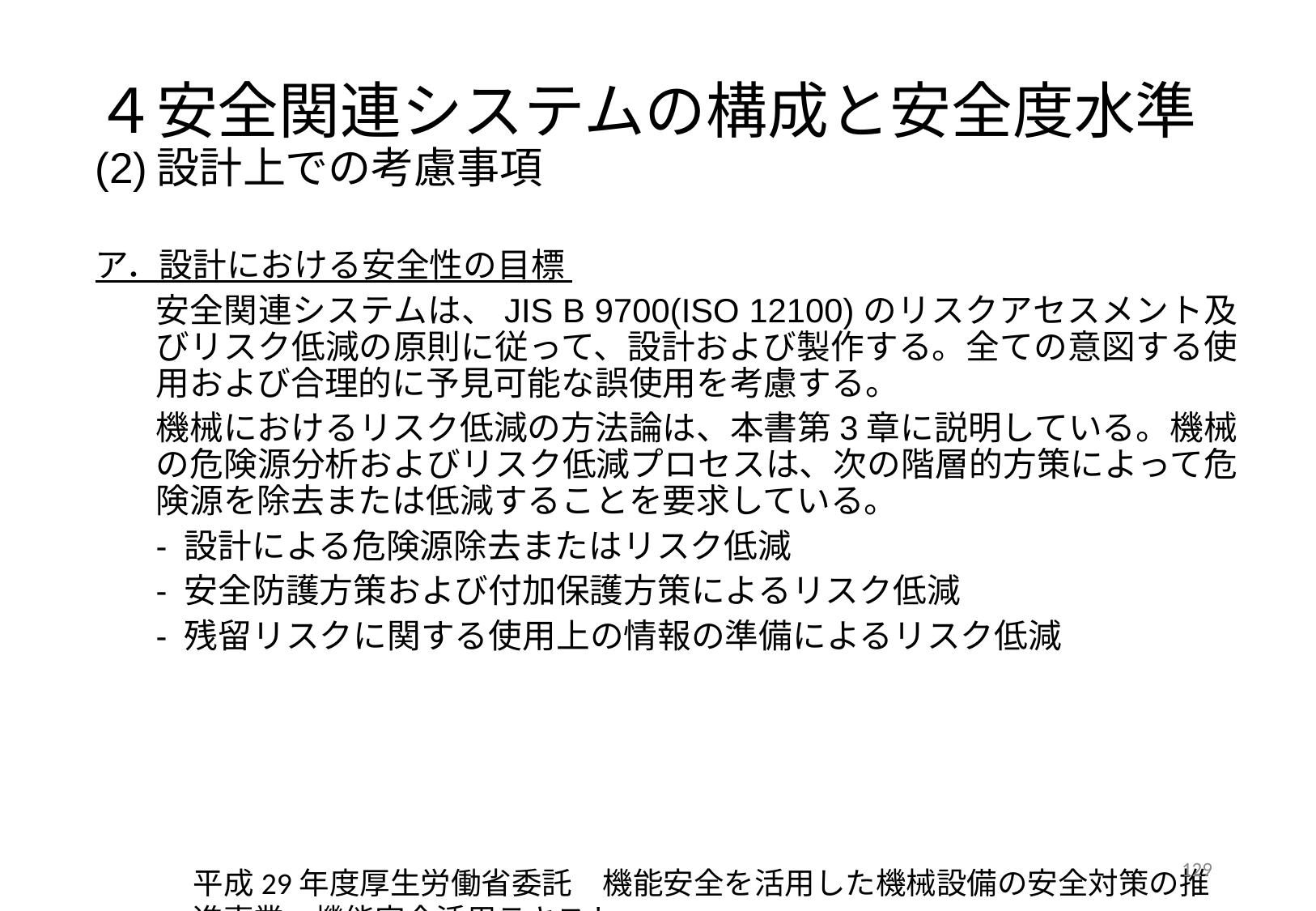

# ４安全関連システムの構成と安全度水準 (2)設計上での考慮事項
ア．設計における安全性の目標
安全関連システムは、JIS B 9700(ISO 12100)のリスクアセスメント及びリスク低減の原則に従って、設計および製作する。全ての意図する使用および合理的に予見可能な誤使用を考慮する。
機械におけるリスク低減の方法論は、本書第3章に説明している。機械の危険源分析およびリスク低減プロセスは、次の階層的方策によって危険源を除去または低減することを要求している。
- 設計による危険源除去またはリスク低減
- 安全防護方策および付加保護方策によるリスク低減
- 残留リスクに関する使用上の情報の準備によるリスク低減
129
平成29年度厚生労働省委託　機能安全を活用した機械設備の安全対策の推進事業　機能安全活用テキスト